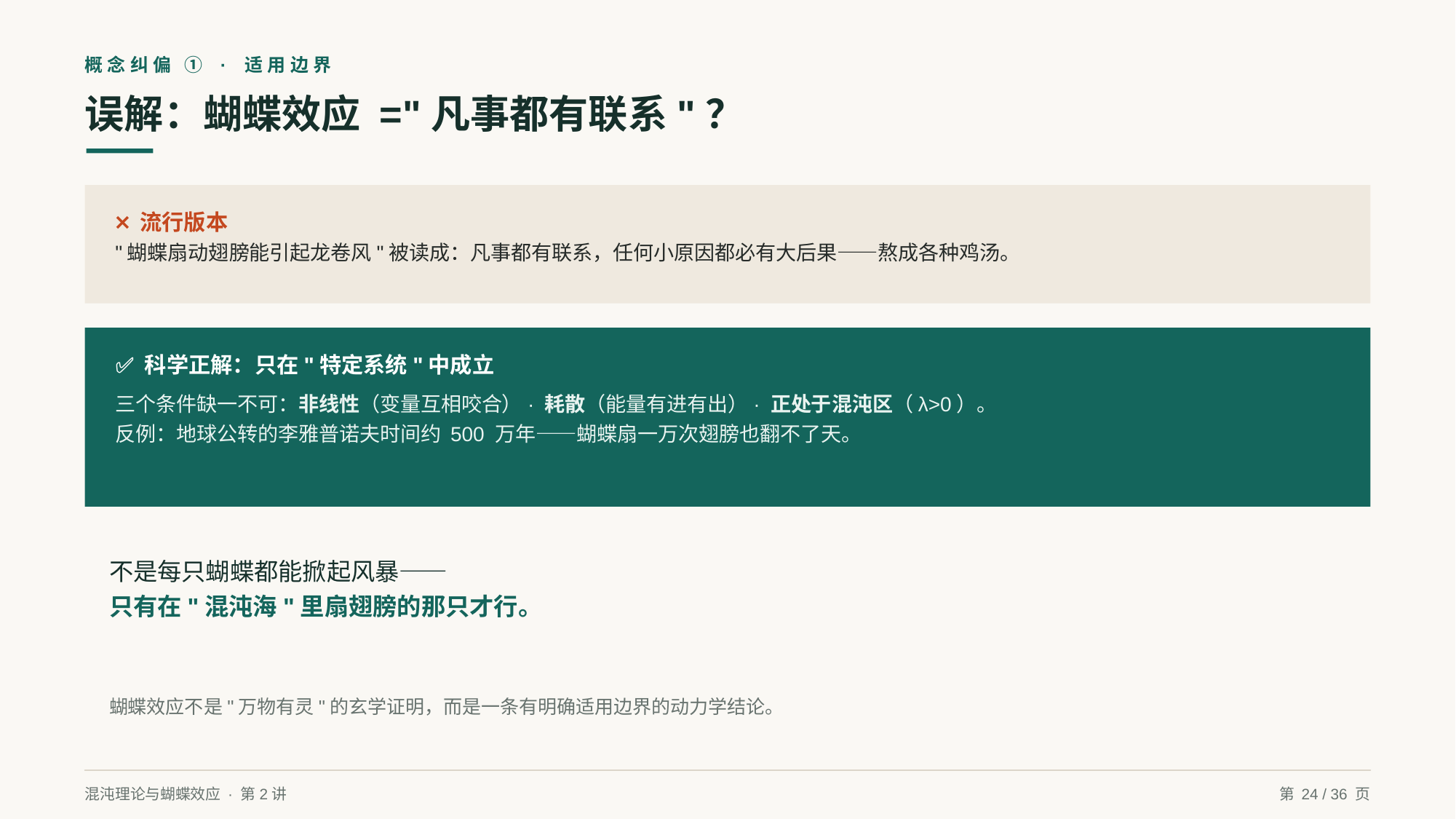

概念纠偏 ① · 适用边界
误解：蝴蝶效应 ="凡事都有联系"？

❌ 流行版本
"蝴蝶扇动翅膀能引起龙卷风"被读成：凡事都有联系，任何小原因都必有大后果——熬成各种鸡汤。

✅ 科学正解：只在"特定系统"中成立
三个条件缺一不可：非线性（变量互相咬合）· 耗散（能量有进有出）· 正处于混沌区（λ>0）。
反例：地球公转的李雅普诺夫时间约 500 万年——蝴蝶扇一万次翅膀也翻不了天。
不是每只蝴蝶都能掀起风暴——
只有在"混沌海"里扇翅膀的那只才行。
蝴蝶效应不是"万物有灵"的玄学证明，而是一条有明确适用边界的动力学结论。

混沌理论与蝴蝶效应 · 第2讲
第 24 / 36 页